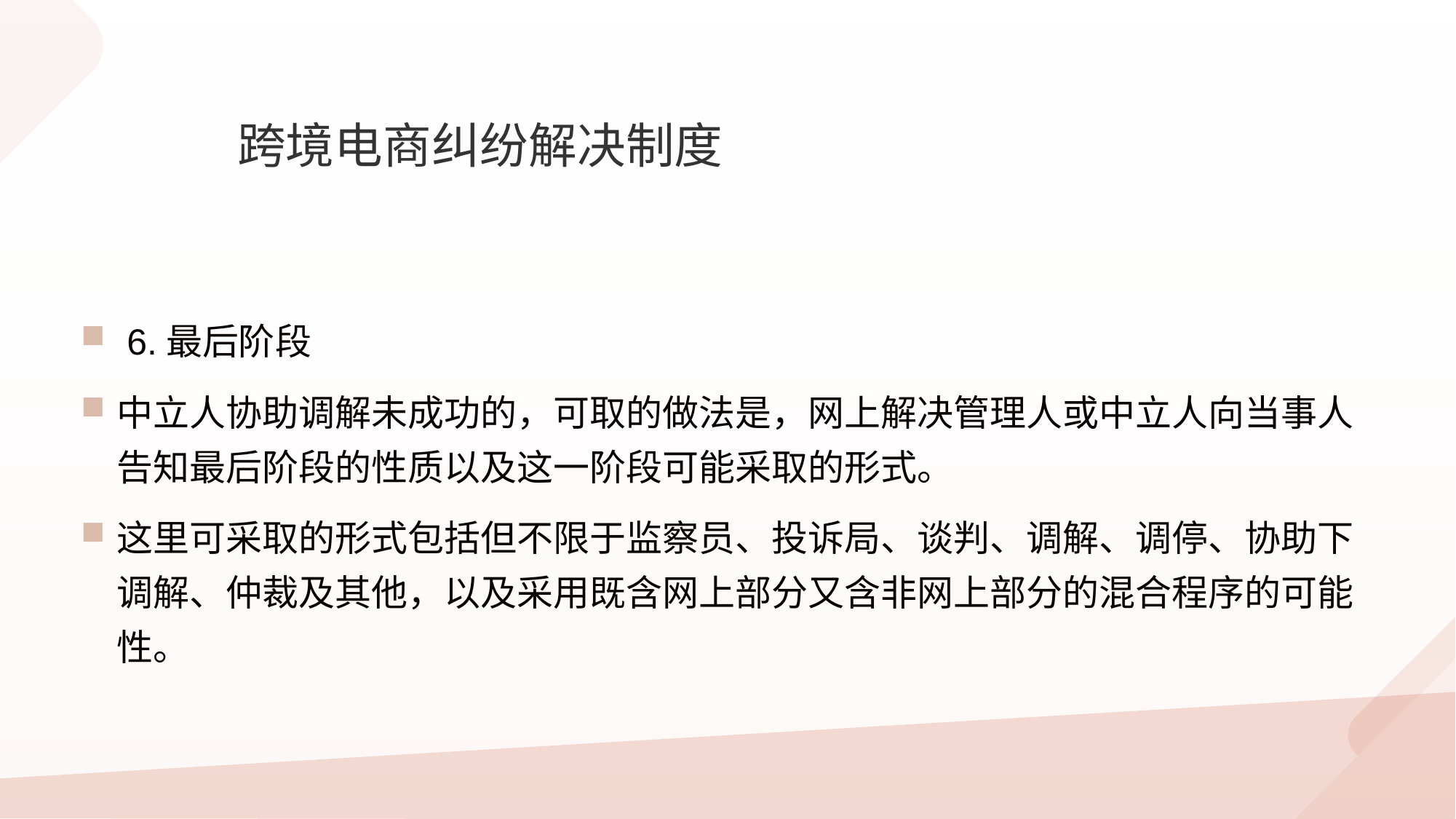

跨境电商纠纷解决制度
 6.最后阶段
中立人协助调解未成功的，可取的做法是，网上解决管理人或中立人向当事人告知最后阶段的性质以及这一阶段可能采取的形式。
这里可采取的形式包括但不限于监察员、投诉局、谈判、调解、调停、协助下调解、仲裁及其他，以及采用既含网上部分又含非网上部分的混合程序的可能性。